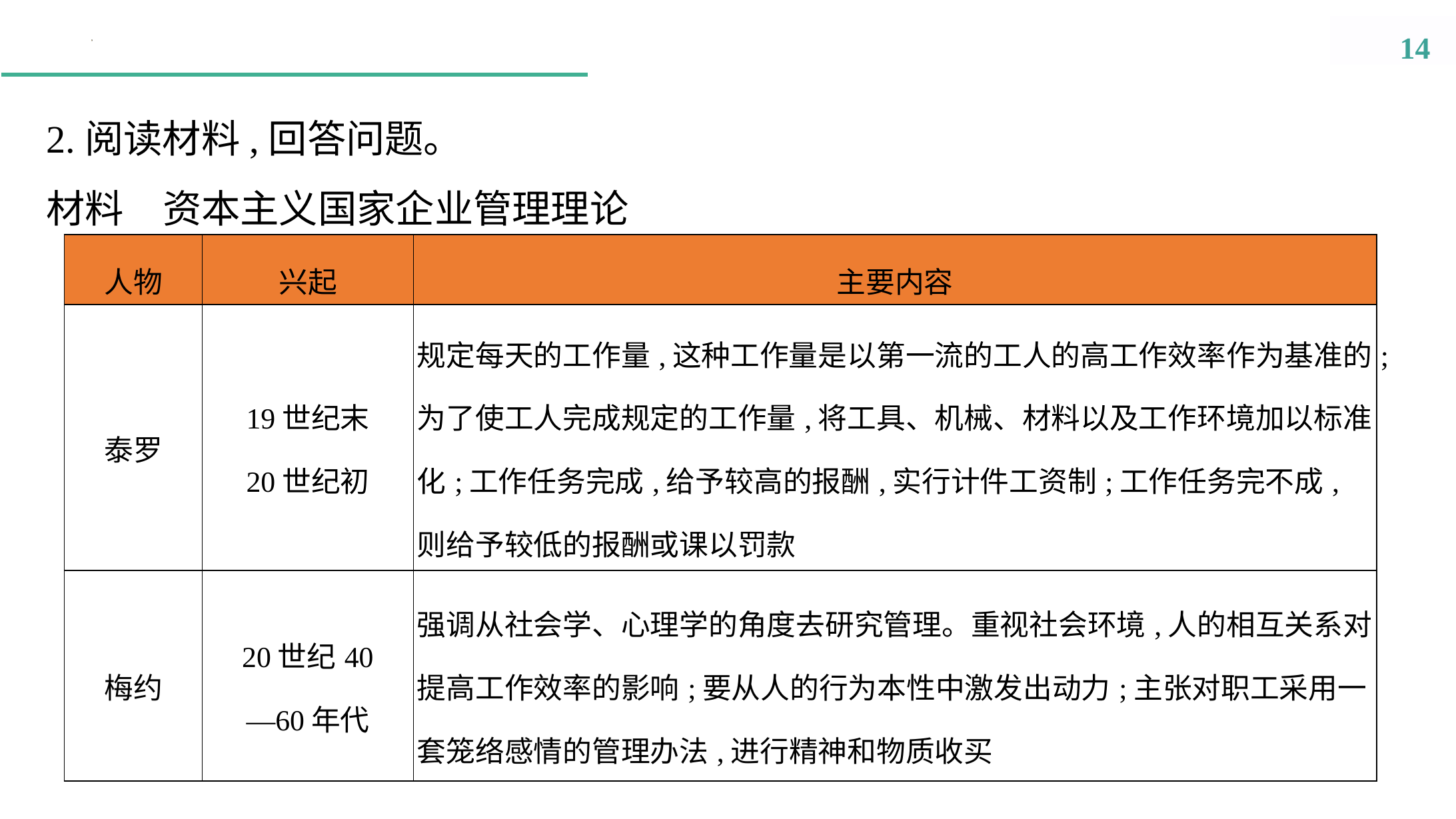

2.阅读材料,回答问题。
材料　资本主义国家企业管理理论
| 人物 | 兴起 | 主要内容 |
| --- | --- | --- |
| 泰罗 | 19世纪末 20世纪初 | 规定每天的工作量,这种工作量是以第一流的工人的高工作效率作为基准的;为了使工人完成规定的工作量,将工具、机械、材料以及工作环境加以标准化;工作任务完成,给予较高的报酬,实行计件工资制;工作任务完不成,则给予较低的报酬或课以罚款 |
| 梅约 | 20世纪40 —60年代 | 强调从社会学、心理学的角度去研究管理。重视社会环境,人的相互关系对提高工作效率的影响;要从人的行为本性中激发出动力;主张对职工采用一套笼络感情的管理办法,进行精神和物质收买 |